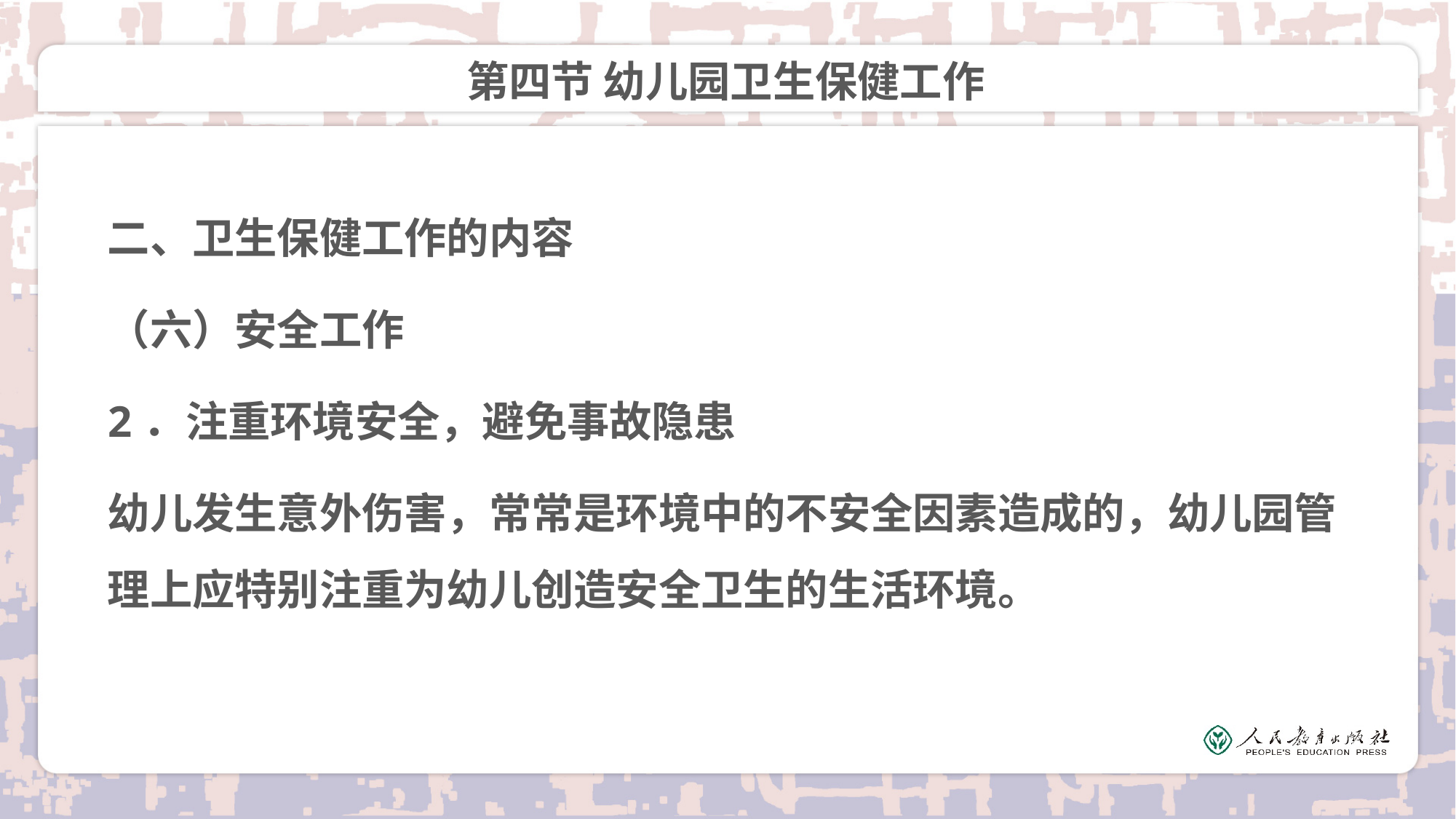

# 第四节 幼儿园卫生保健工作
二、卫生保健工作的内容
（六）安全工作
2．注重环境安全，避免事故隐患
幼儿发生意外伤害，常常是环境中的不安全因素造成的，幼儿园管理上应特别注重为幼儿创造安全卫生的生活环境。